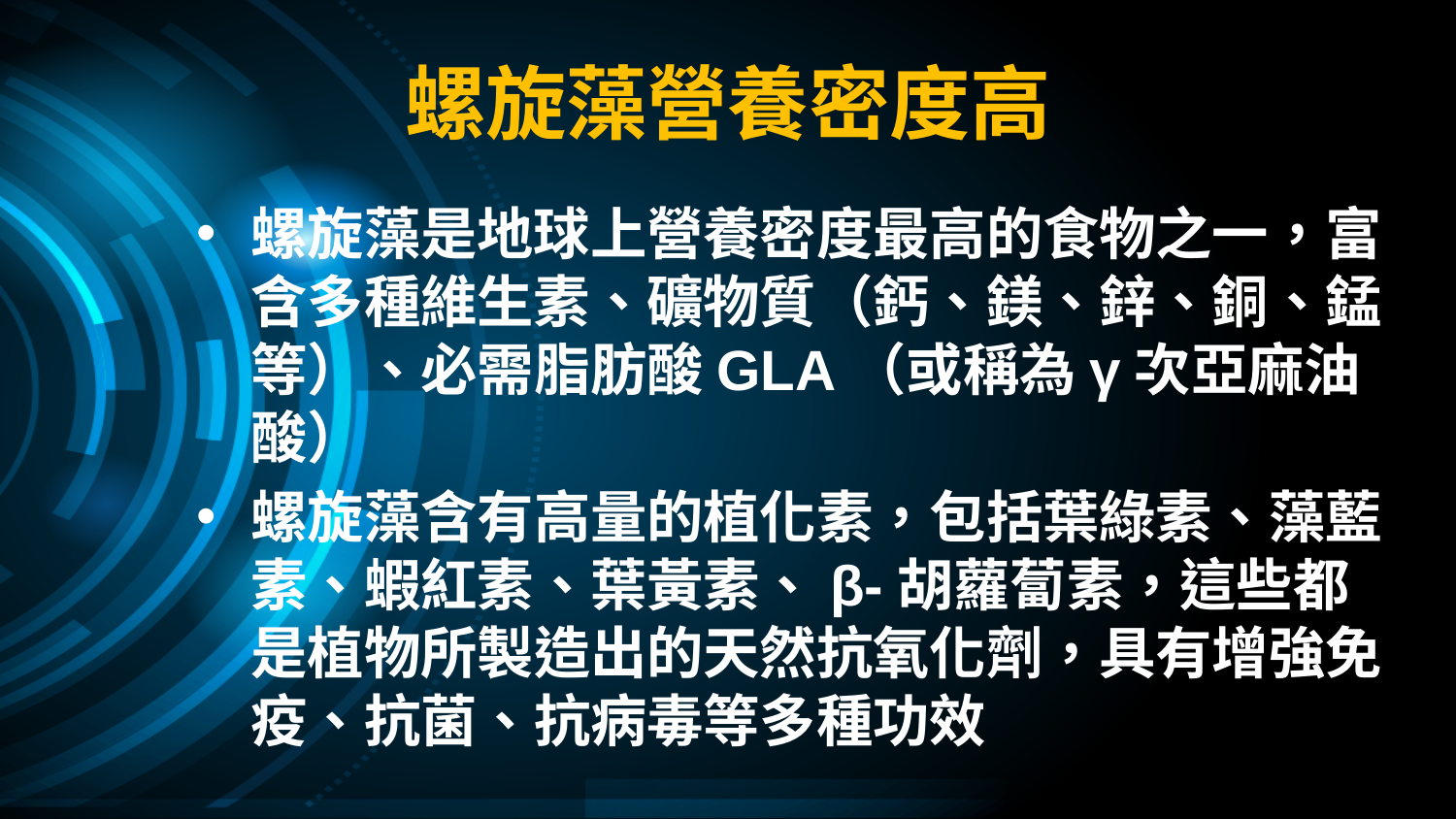

# 螺旋藻營養密度高
螺旋藻是地球上營養密度最高的食物之一，富含多種維生素、礦物質（鈣、鎂、鋅、銅、錳等）、必需脂肪酸GLA（或稱為γ次亞麻油酸）
螺旋藻含有高量的植化素，包括葉綠素、藻藍素、蝦紅素、葉黃素、β-胡蘿蔔素，這些都是植物所製造出的天然抗氧化劑，具有增強免疫、抗菌、抗病毒等多種功效